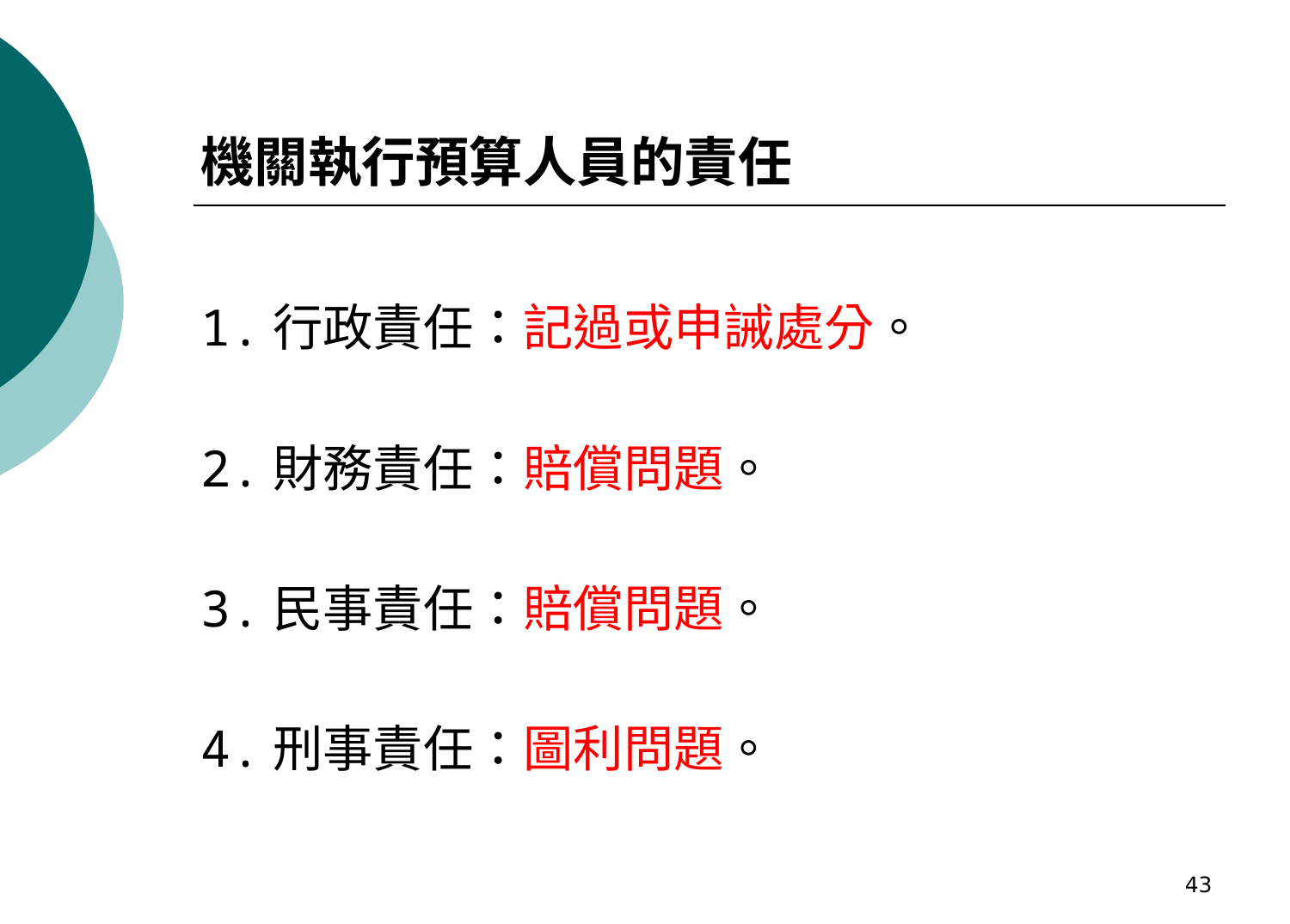

# 機關執行預算人員的責任

1.行政責任：記過或申誡處分。

2.財務責任：賠償問題。

3.民事責任：賠償問題。

4.刑事責任：圖利問題。

43